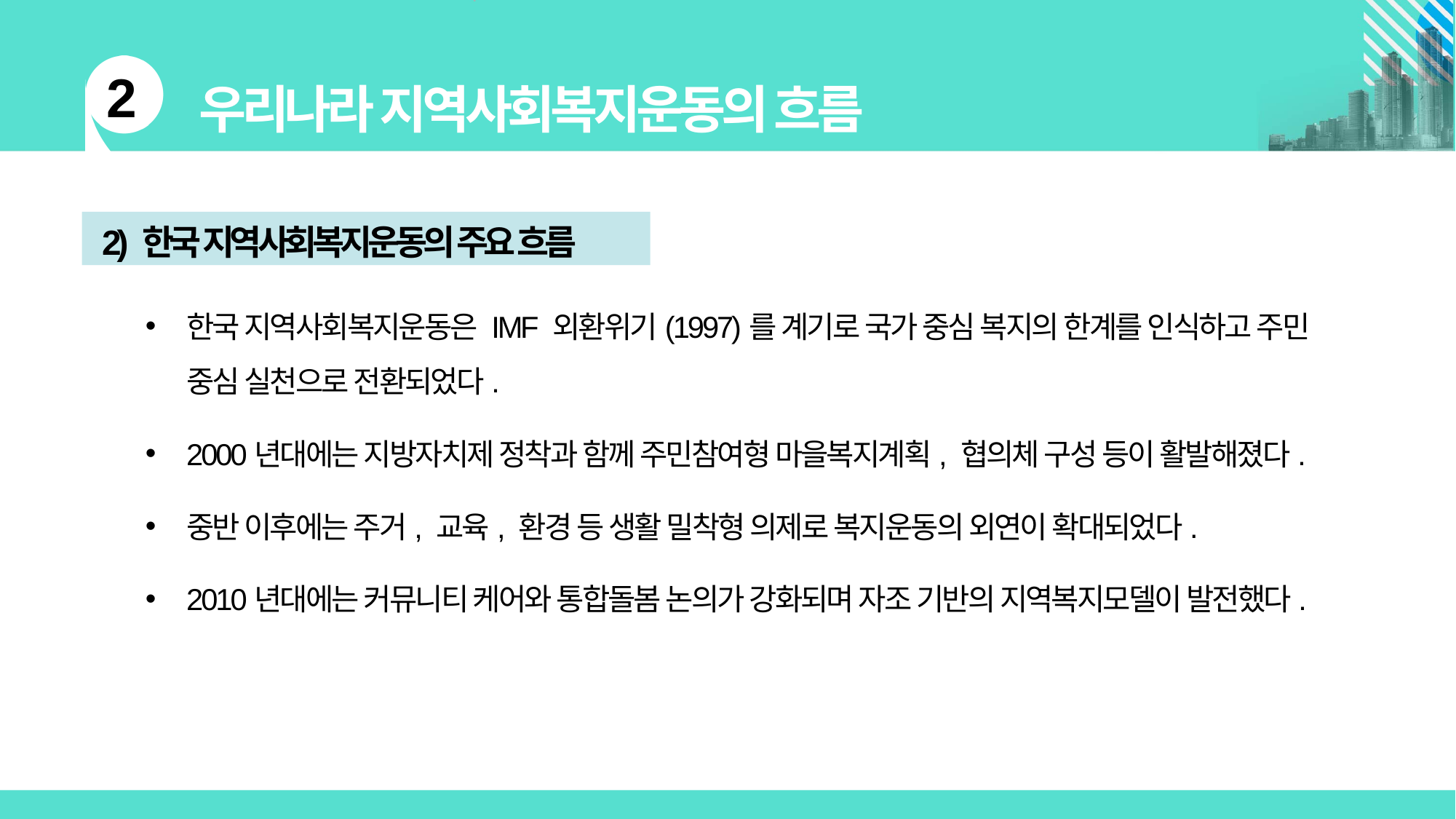

2) 한국 지역사회복지운동의 주요 흐름
한국 지역사회복지운동은 IMF 외환위기(1997)를 계기로 국가 중심 복지의 한계를 인식하고 주민 중심 실천으로 전환되었다.
2000년대에는 지방자치제 정착과 함께 주민참여형 마을복지계획, 협의체 구성 등이 활발해졌다.
중반 이후에는 주거, 교육, 환경 등 생활 밀착형 의제로 복지운동의 외연이 확대되었다.
2010년대에는 커뮤니티 케어와 통합돌봄 논의가 강화되며 자조 기반의 지역복지모델이 발전했다.